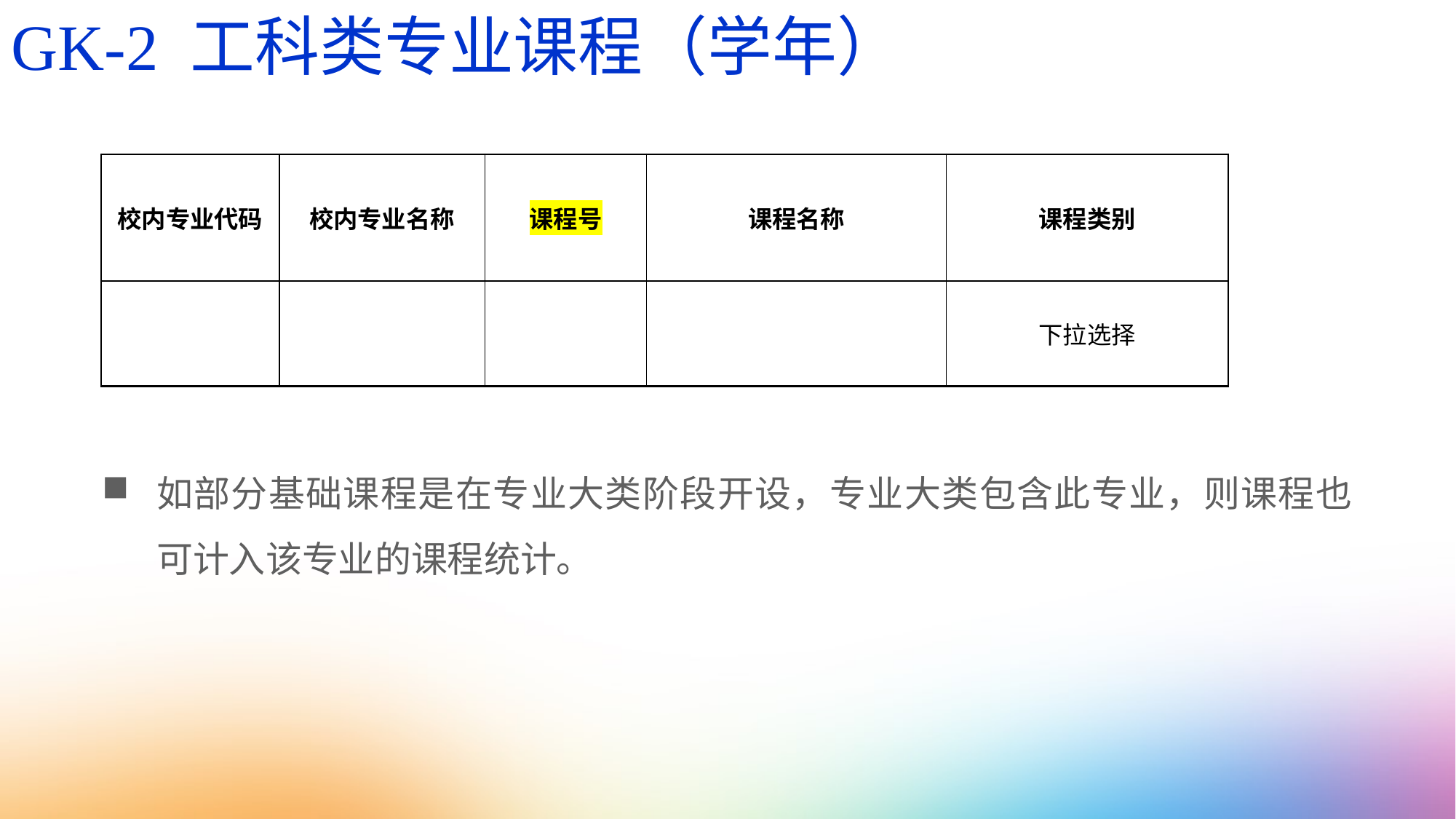

GK-2 工科类专业课程（学年）
| 校内专业代码 | 校内专业名称 | 课程号 | 课程名称 | 课程类别 |
| --- | --- | --- | --- | --- |
|  |  |  |  | 下拉选择 |
如部分基础课程是在专业大类阶段开设，专业大类包含此专业，则课程也可计入该专业的课程统计。